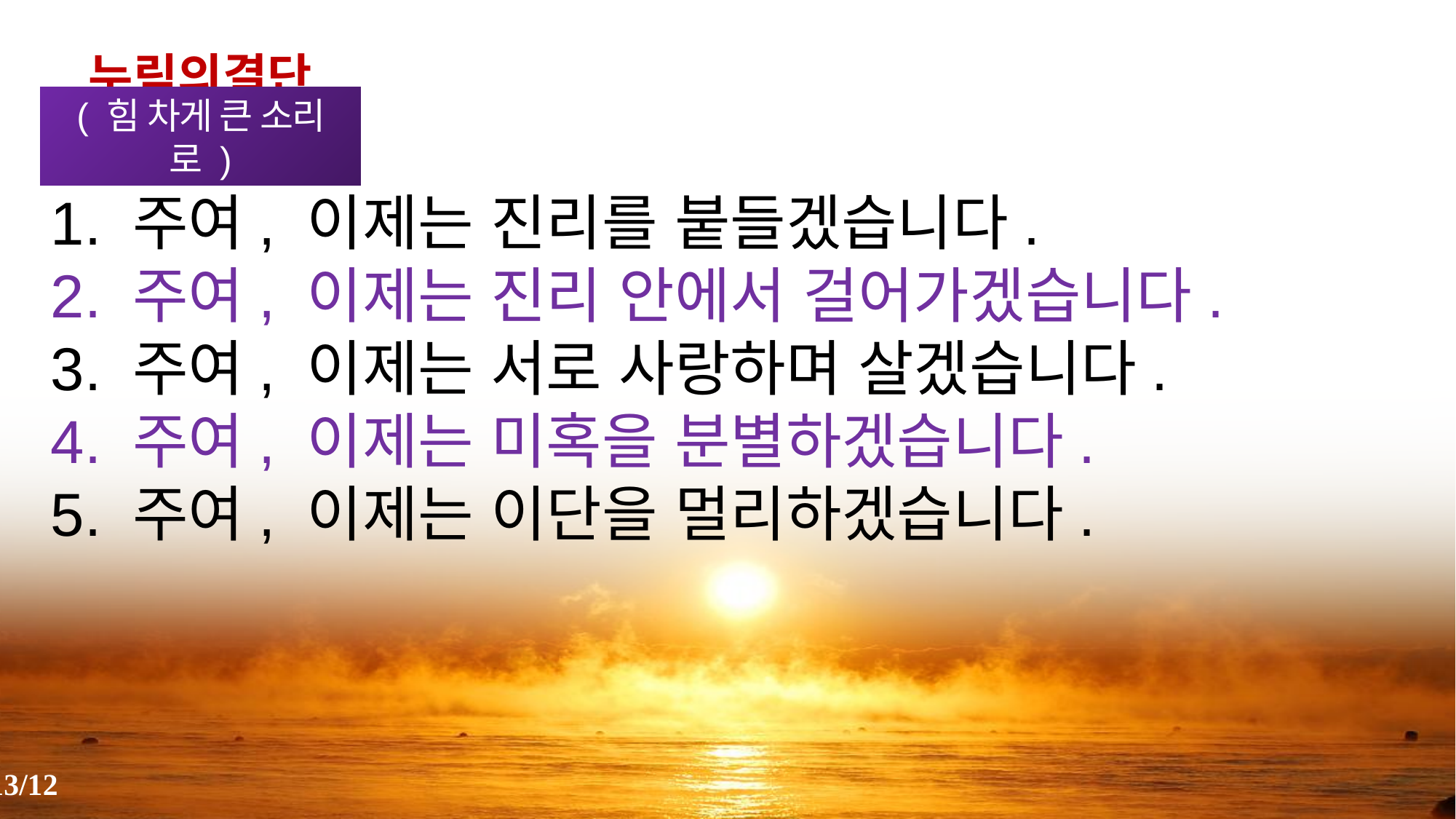

누림의결단

( 힘 차게 큰 소리로 )
1. 주여, 이제는 진리를 붙들겠습니다.
2. 주여, 이제는 진리 안에서 걸어가겠습니다.
3. 주여, 이제는 서로 사랑하며 살겠습니다.
4. 주여, 이제는 미혹을 분별하겠습니다.
5. 주여, 이제는 이단을 멀리하겠습니다.